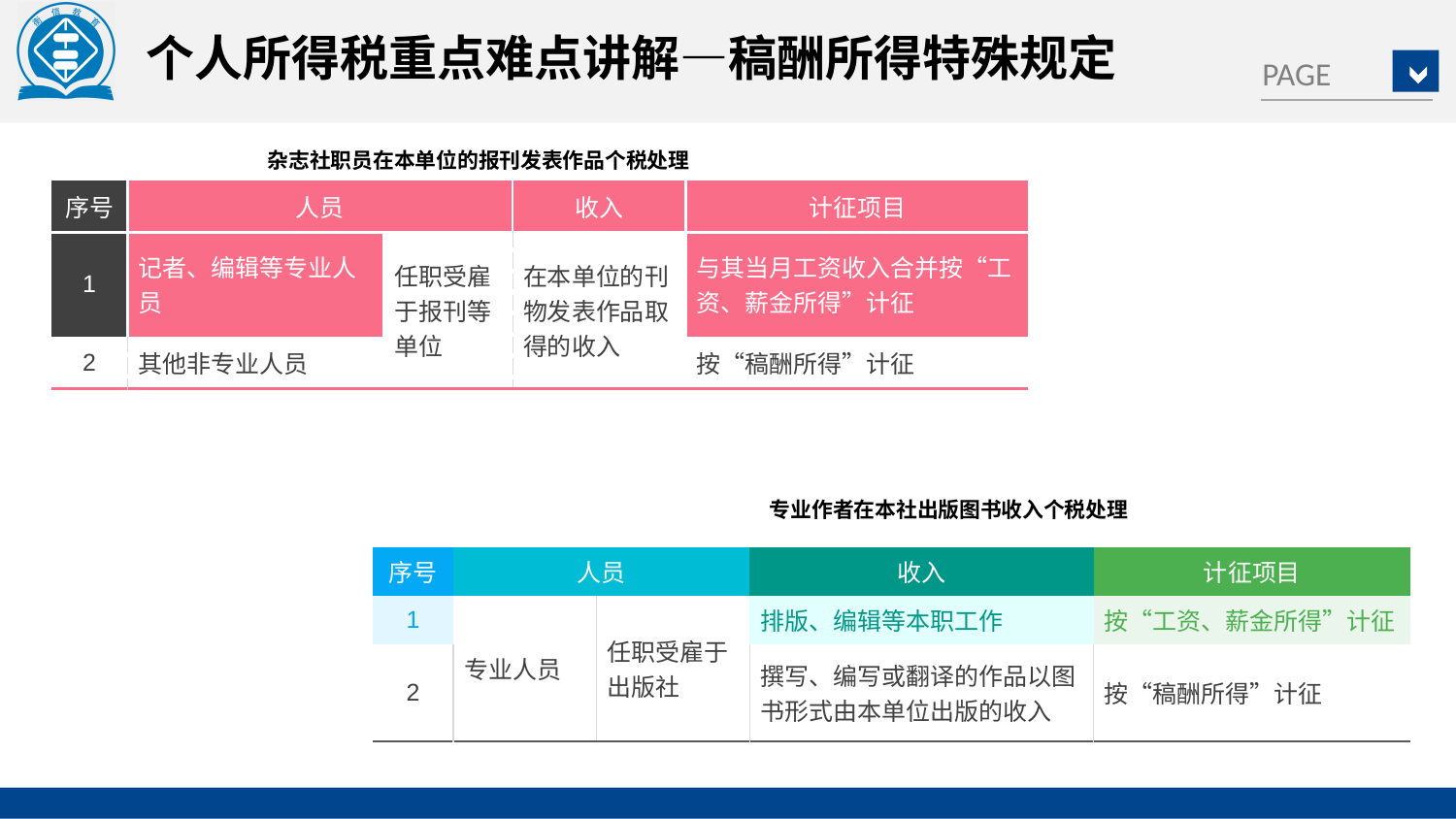

个人所得税重点难点讲解—稿酬所得特殊规定
杂志社职员在本单位的报刊发表作品个税处理
| 序号 | 人员 |  | 收入 | 计征项目 |
| --- | --- | --- | --- | --- |
| 1 | 记者、编辑等专业人员 | 任职受雇于报刊等单位 | 在本单位的刊物发表作品取得的收入 | 与其当月工资收入合并按“工资、薪金所得”计征 |
| 2 | 其他非专业人员 |  |  | 按“稿酬所得”计征 |
专业作者在本社出版图书收入个税处理
| 序号 | 人员 |  | 收入 | 计征项目 |
| --- | --- | --- | --- | --- |
| 1 | 专业人员 | 任职受雇于出版社 | 排版、编辑等本职工作 | 按“工资、薪金所得”计征 |
| 2 |  |  | 撰写、编写或翻译的作品以图书形式由本单位出版的收入 | 按“稿酬所得”计征 |